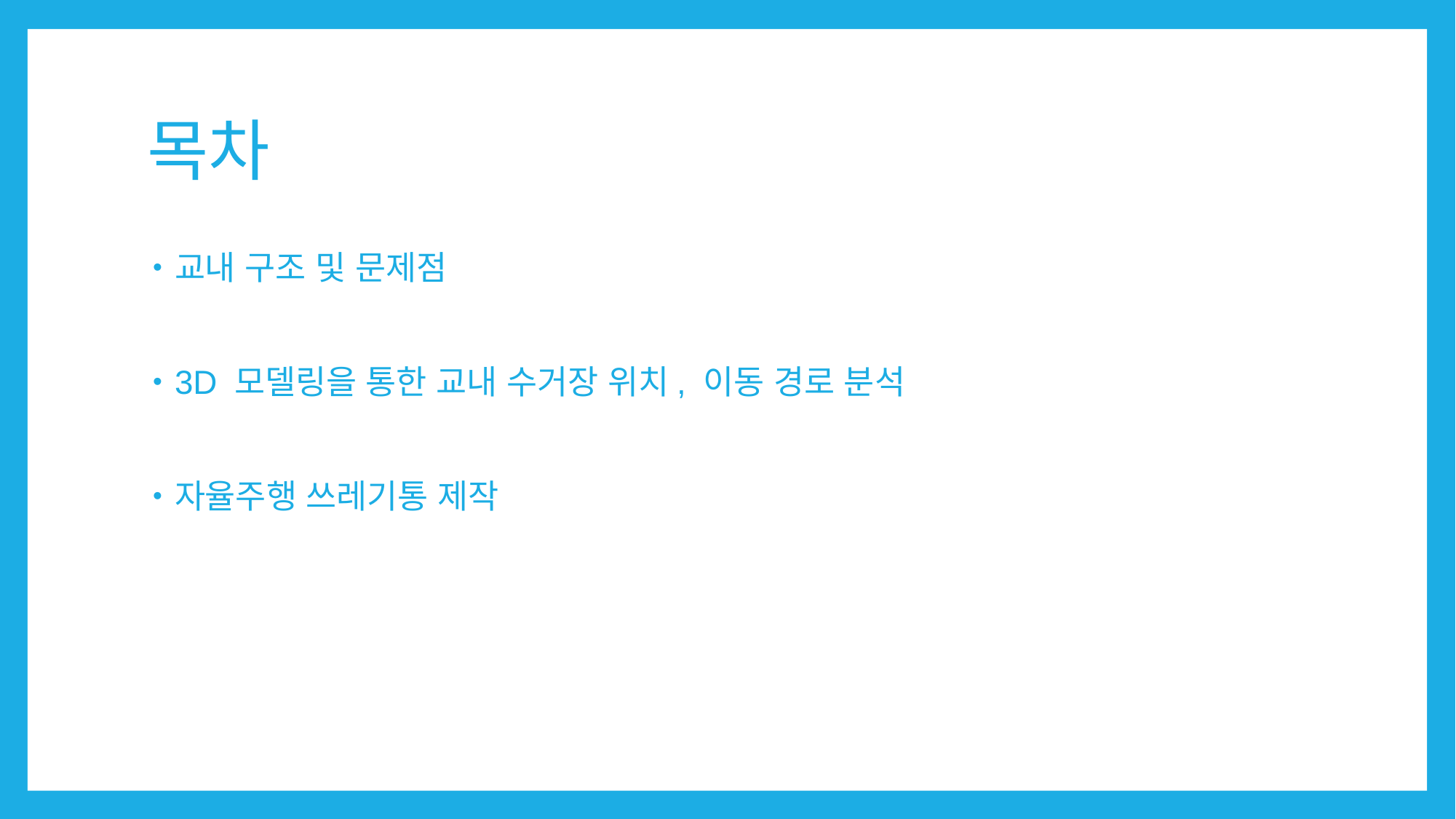

# 목차
교내 구조 및 문제점

3D 모델링을 통한 교내 수거장 위치, 이동 경로 분석

자율주행 쓰레기통 제작